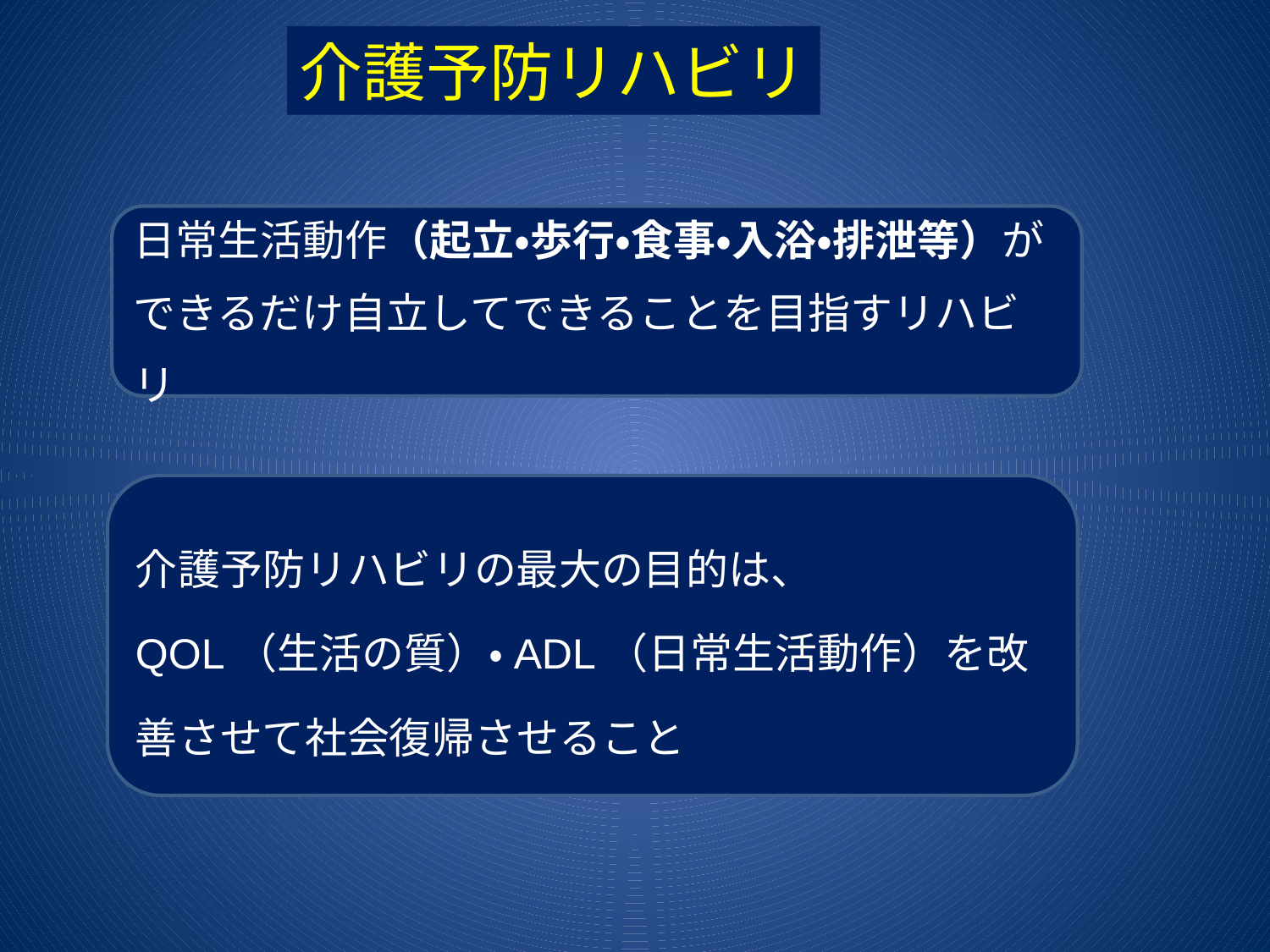

介護予防リハビリ
日常生活動作（起立・歩行・食事・入浴・排泄等）ができるだけ自立してできることを目指すリハビリ
介護予防リハビリの最大の目的は、
QOL（生活の質）・ADL（日常生活動作）を改善させて社会復帰させること